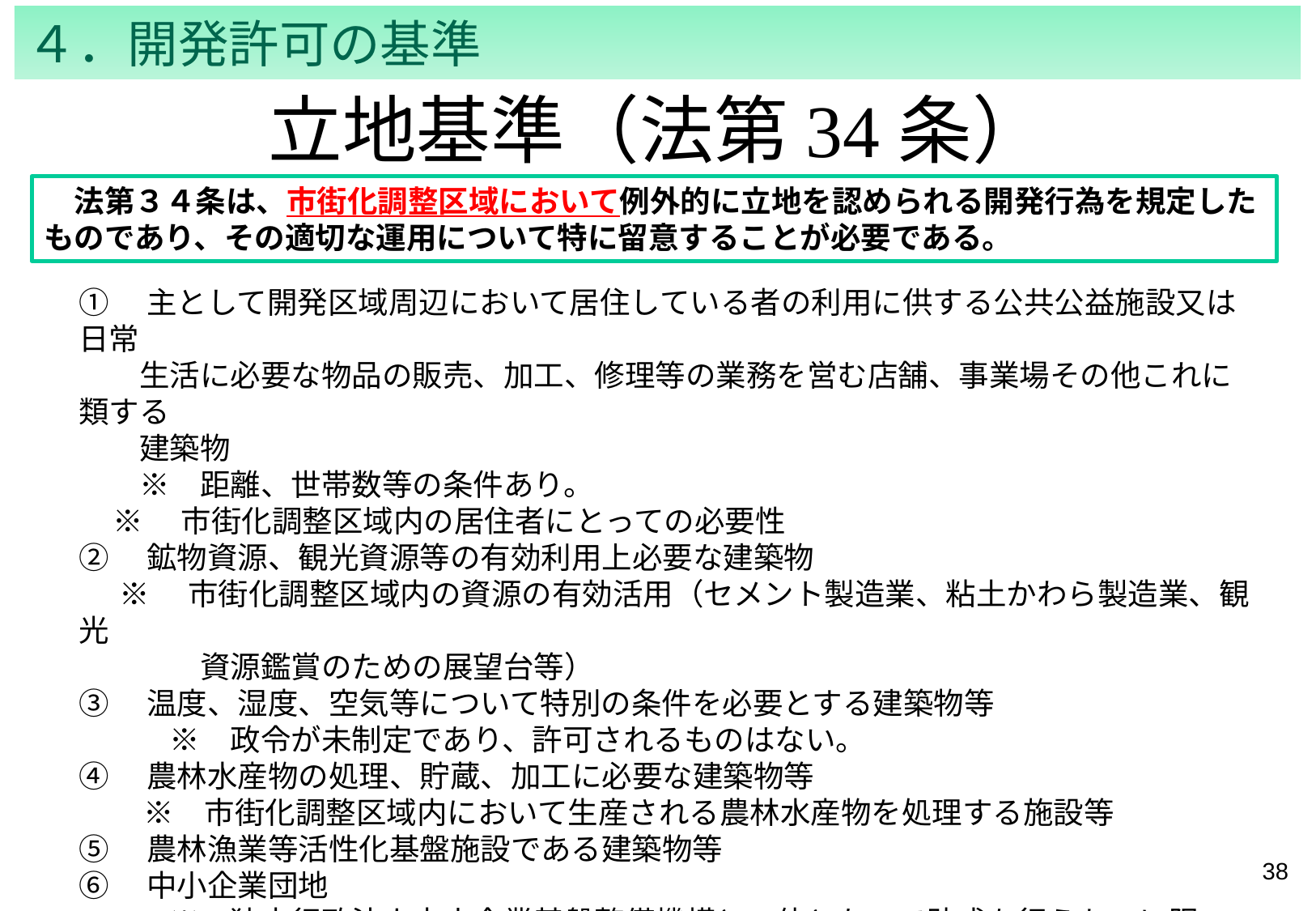

４．開発許可の基準

# 立地基準（法第34条）
　法第３４条は、市街化調整区域において例外的に立地を認められる開発行為を規定したものであり、その適切な運用について特に留意することが必要である。
①　主として開発区域周辺において居住している者の利用に供する公共公益施設又は日常
　　生活に必要な物品の販売、加工、修理等の業務を営む店舗、事業場その他これに類する
　　建築物
　　※　距離、世帯数等の条件あり。
     ※　市街化調整区域内の居住者にとっての必要性
②　鉱物資源、観光資源等の有効利用上必要な建築物
      ※　市街化調整区域内の資源の有効活用（セメント製造業、粘土かわら製造業、観光
　　　　資源鑑賞のための展望台等）
③　温度、湿度、空気等について特別の条件を必要とする建築物等
　　　※　政令が未制定であり、許可されるものはない。
④　農林水産物の処理、貯蔵、加工に必要な建築物等
    　※　市街化調整区域内において生産される農林水産物を処理する施設等
⑤　農林漁業等活性化基盤施設である建築物等
⑥　中小企業団地
　　　※　独立行政法人中小企業基盤整備機構と一体となって助成を行うものに限る。
38